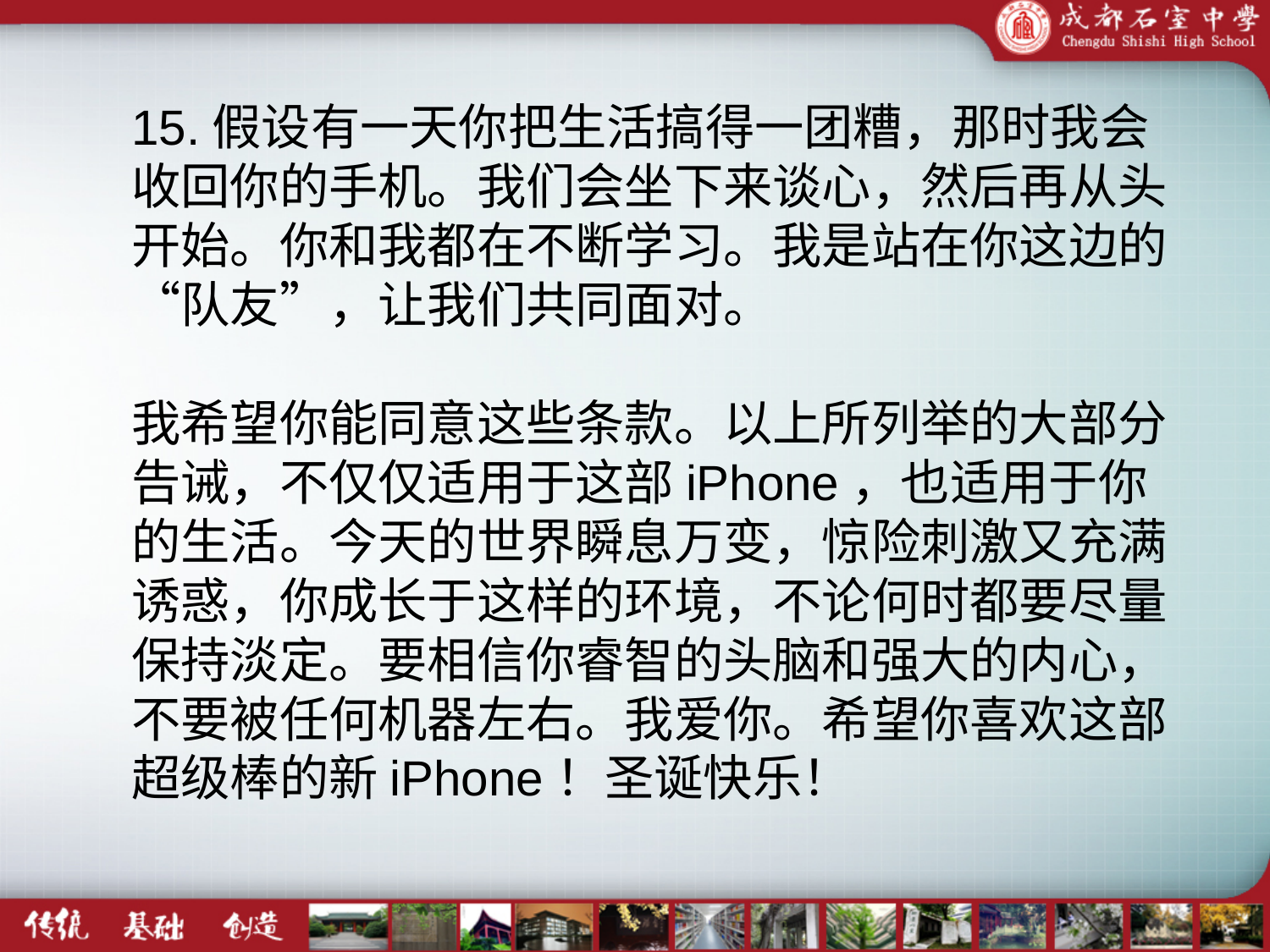

15.假设有一天你把生活搞得一团糟，那时我会收回你的手机。我们会坐下来谈心，然后再从头开始。你和我都在不断学习。我是站在你这边的“队友”，让我们共同面对。
我希望你能同意这些条款。以上所列举的大部分告诫，不仅仅适用于这部iPhone，也适用于你的生活。今天的世界瞬息万变，惊险刺激又充满诱惑，你成长于这样的环境，不论何时都要尽量保持淡定。要相信你睿智的头脑和强大的内心，不要被任何机器左右。我爱你。希望你喜欢这部超级棒的新iPhone！圣诞快乐！